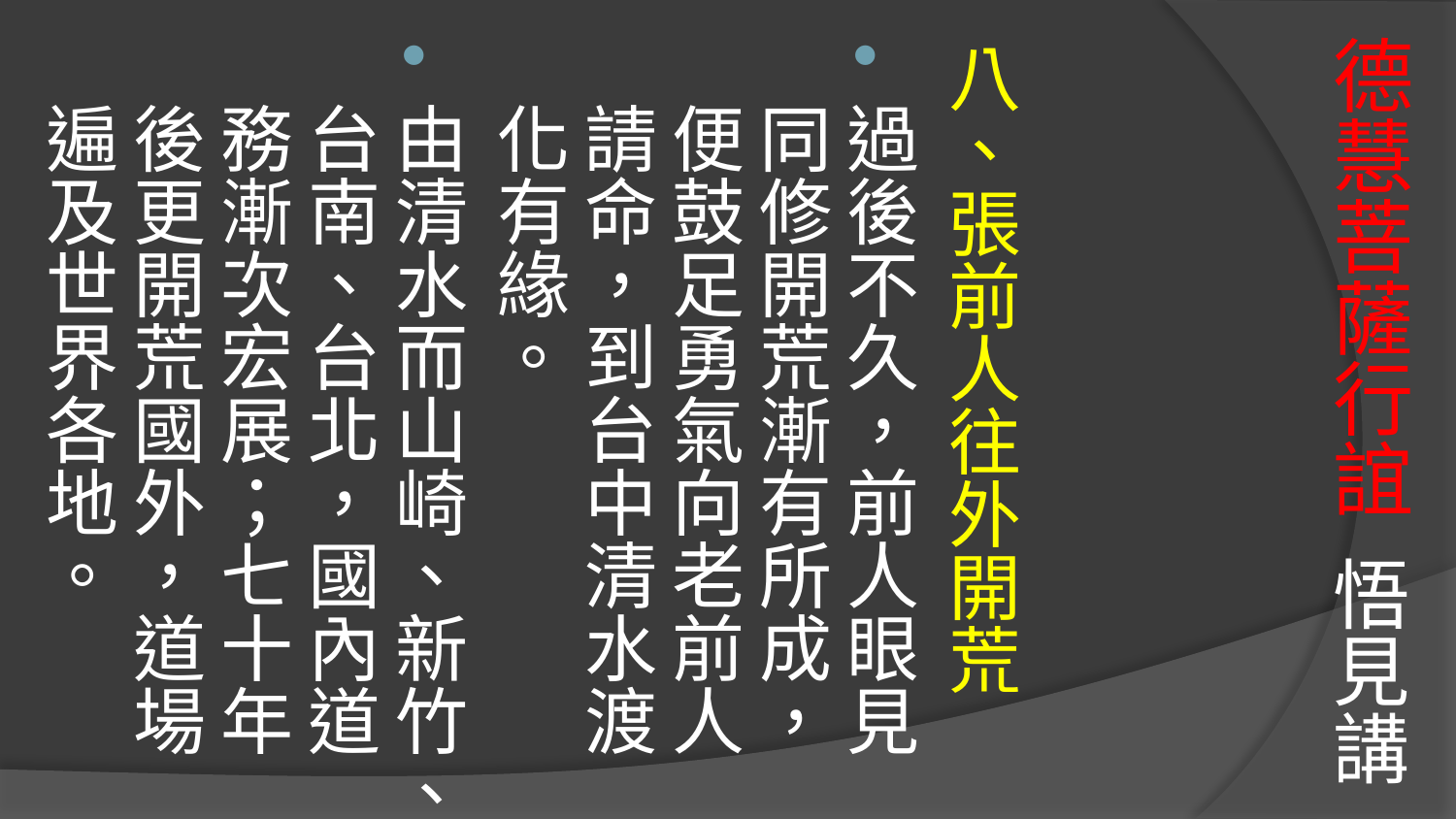

八、張前人往外開荒
過後不久，前人眼見同修開荒漸有所成，便鼓足勇氣向老前人請命，到台中清水渡化有緣。
由清水而山崎、新竹、台南、台北，國內道務漸次宏展；七十年後更開荒國外，道場遍及世界各地。
# 德慧菩薩行誼  悟見講